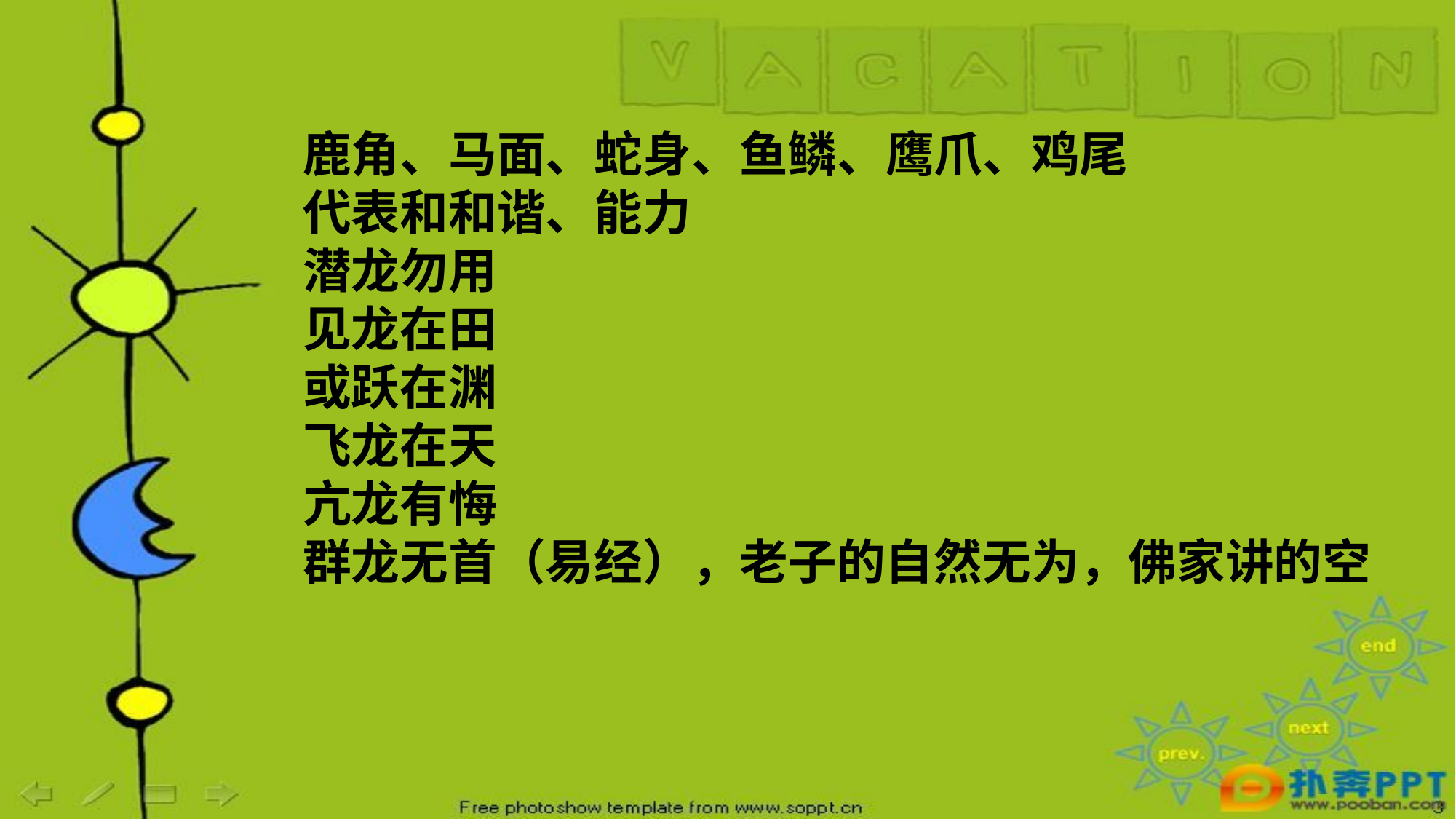

鹿角、马面、蛇身、鱼鳞、鹰爪、鸡尾
代表和和谐、能力
潜龙勿用
见龙在田
或跃在渊
飞龙在天
亢龙有悔
群龙无首（易经），老子的自然无为，佛家讲的空